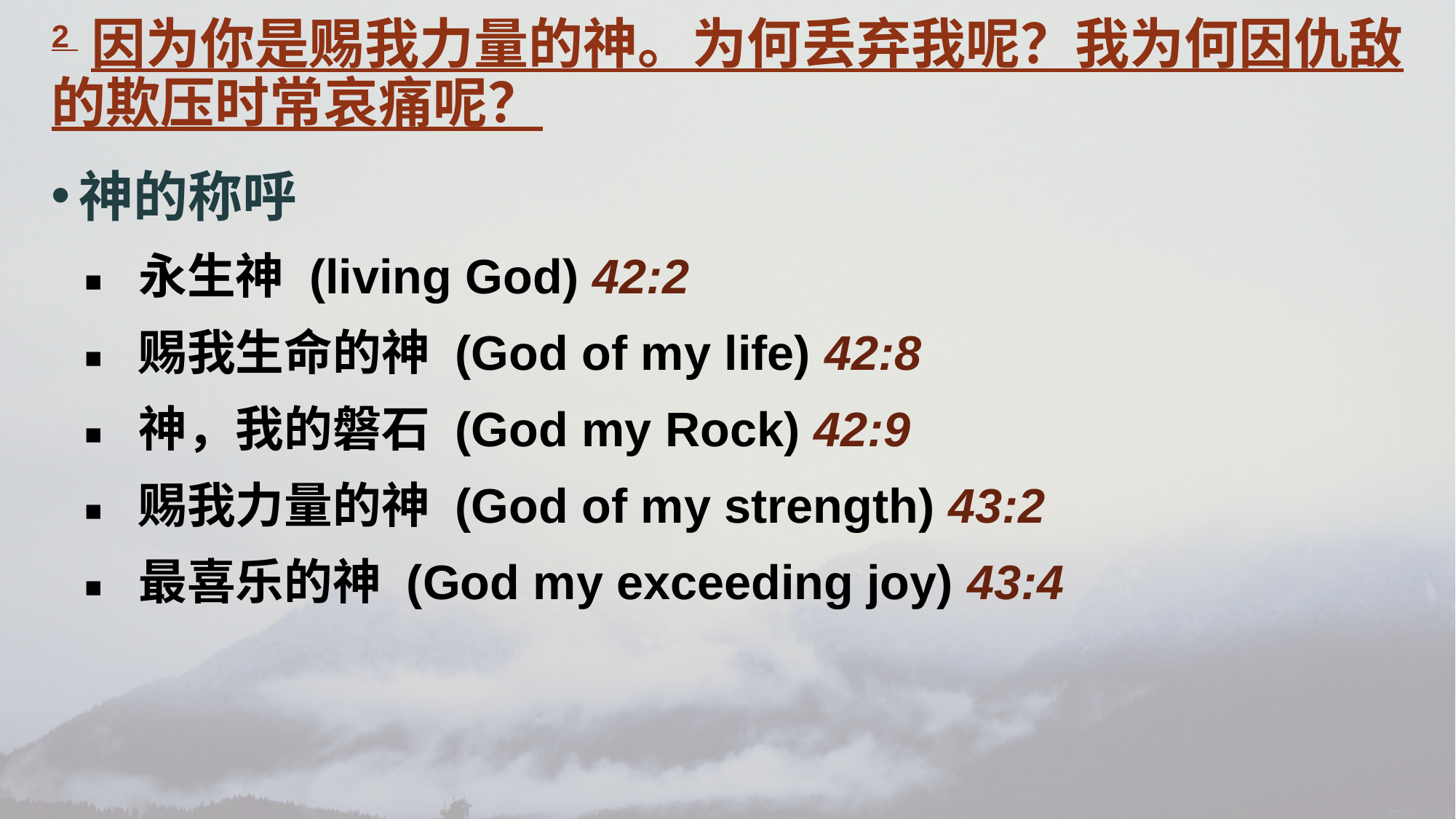

2 因为你是赐我力量的神。为何丢弃我呢？我为何因仇敌的欺压时常哀痛呢？
神的称呼
永生神 (living God) 42:2
赐我生命的神 (God of my life) 42:8
神，我的磐石 (God my Rock) 42:9
赐我力量的神 (God of my strength) 43:2
最喜乐的神 (God my exceeding joy) 43:4